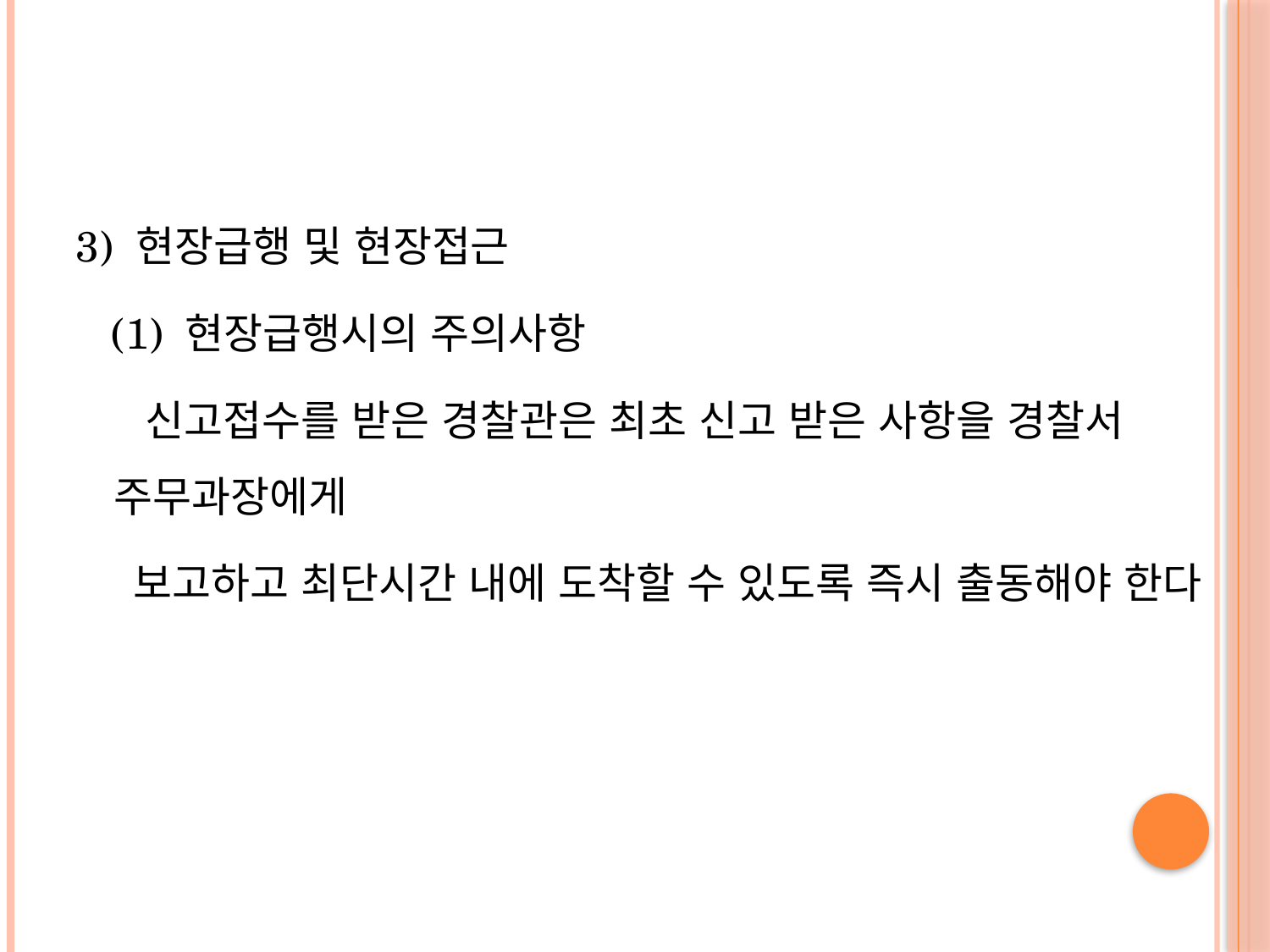

#
3) 현장급행 및 현장접근
   (1) 현장급행시의 주의사항
     신고접수를 받은 경찰관은 최초 신고 받은 사항을 경찰서 주무과장에게
    보고하고 최단시간 내에 도착할 수 있도록 즉시 출동해야 한다